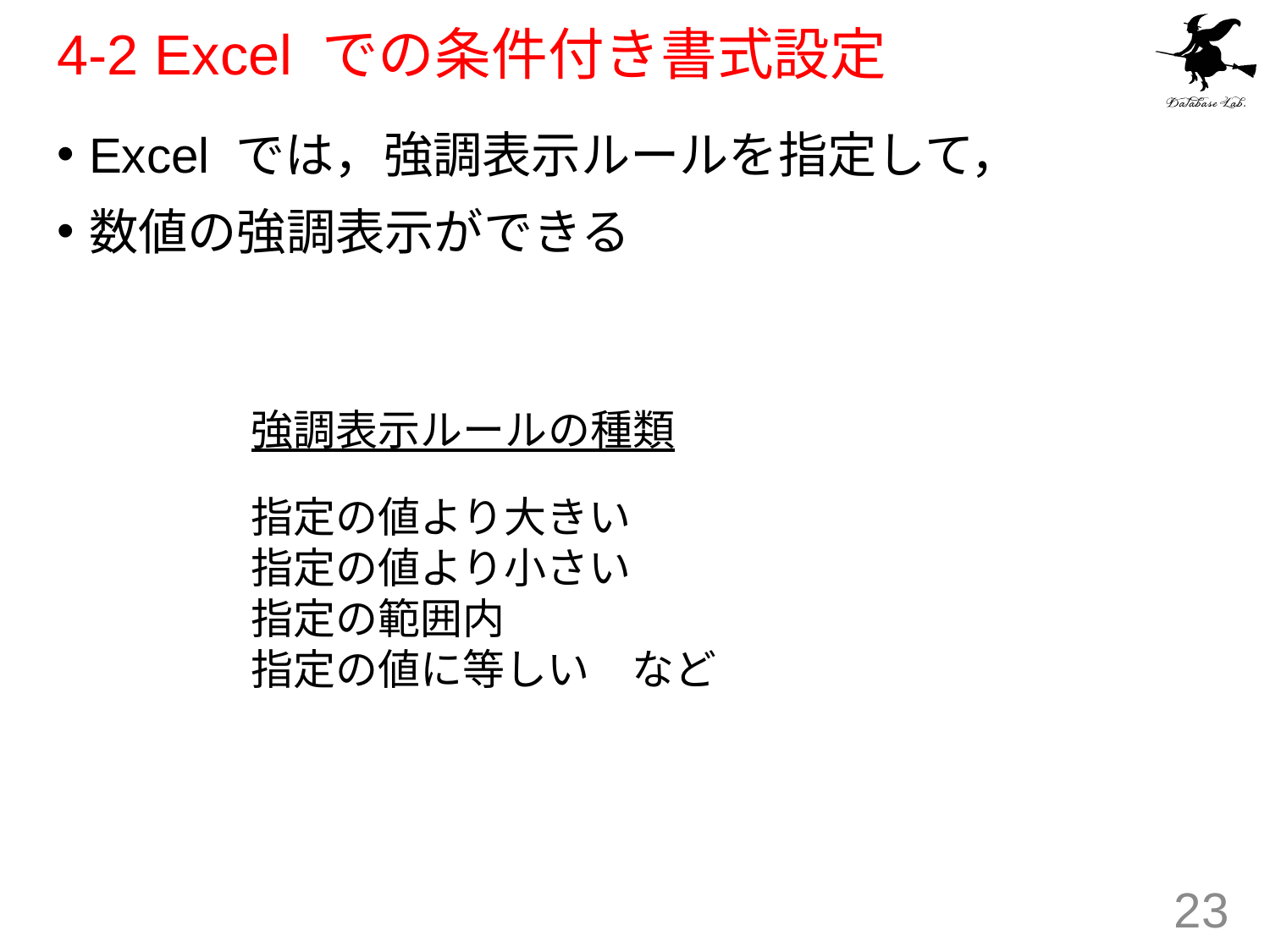

# 4-2 Excel での条件付き書式設定
Excel では，強調表示ルールを指定して，
数値の強調表示ができる
強調表示ルールの種類
指定の値より大きい
指定の値より小さい
指定の範囲内
指定の値に等しい　など
23